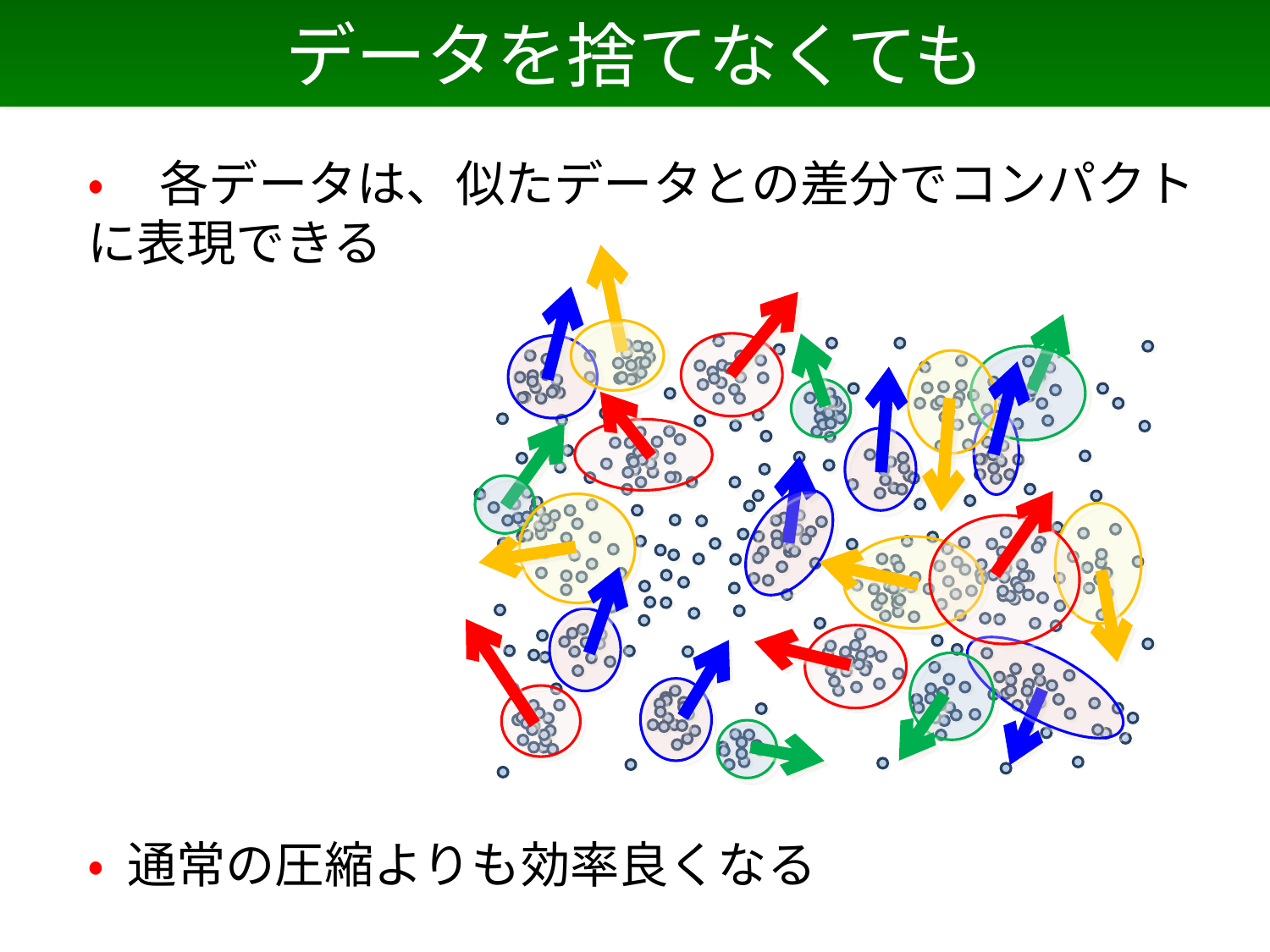

# データを捨てなくても
• 各データは、似たデータとの差分でコンパクトに表現できる

• 通常の圧縮よりも効率良くなる